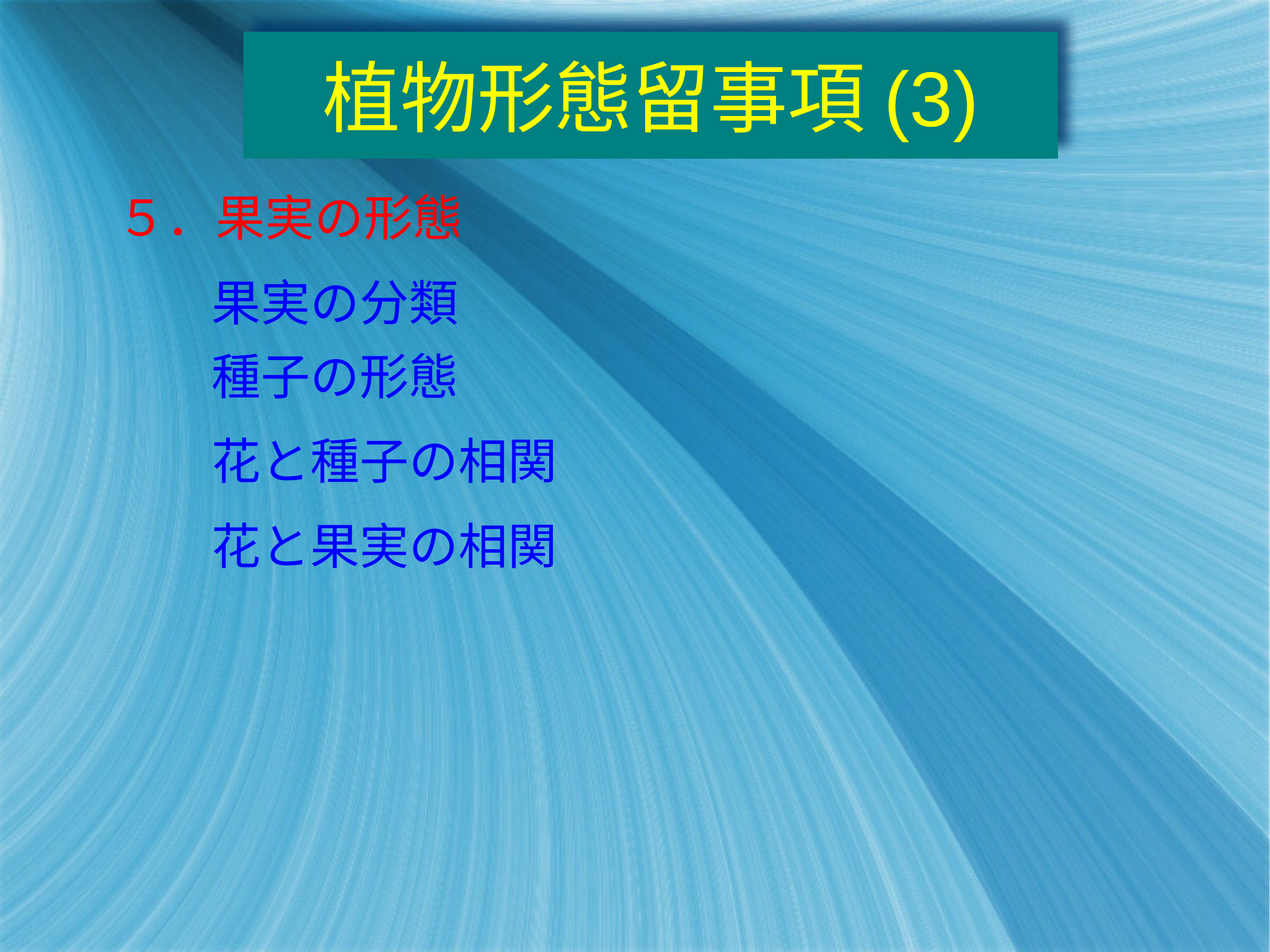

植物形態留事項(3)
５．果実の形態
果実の分類
種子の形態
花と種子の相関
花と果実の相関